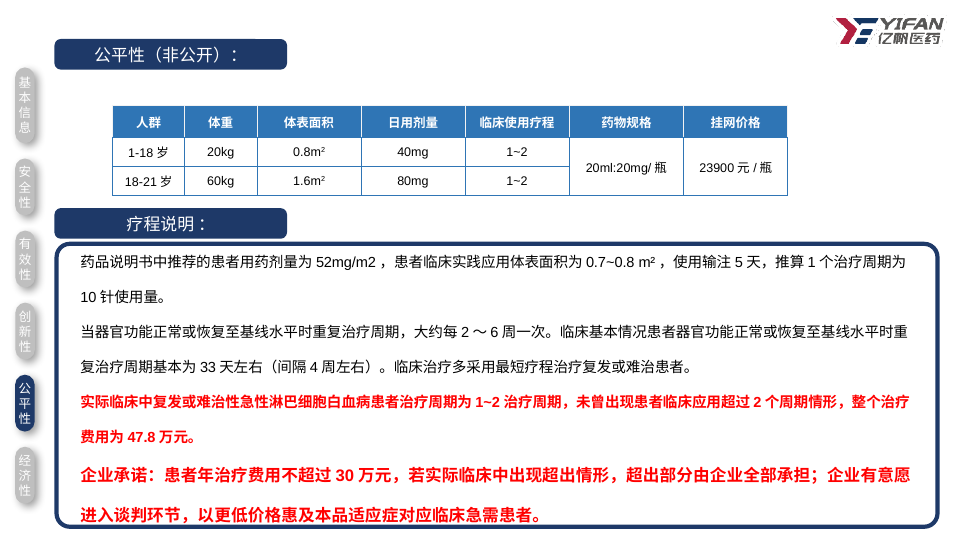

公平性（非公开）：
基本信息
| 人群 | 体重 | 体表面积 | 日用剂量 | 临床使用疗程 | 药物规格 | 挂网价格 |
| --- | --- | --- | --- | --- | --- | --- |
| 1-18岁 | 20kg | 0.8m2 | 40mg | 1~2 | 20ml:20mg/瓶 | 23900元/瓶 |
| 18-21岁 | 60kg | 1.6m2 | 80mg | 1~2 |  |  |
安全性
疗程说明 ：
药品说明书中推荐的患者用药剂量为52mg/m2，患者临床实践应用体表面积为0.7~0.8 m²，使用输注5天，推算1个治疗周期为10针使用量。
当器官功能正常或恢复至基线水平时重复治疗周期，大约每2～6周一次。临床基本情况患者器官功能正常或恢复至基线水平时重复治疗周期基本为33天左右（间隔4周左右）。临床治疗多采用最短疗程治疗复发或难治患者。
实际临床中复发或难治性急性淋巴细胞白血病患者治疗周期为1~2治疗周期，未曾出现患者临床应用超过2个周期情形，整个治疗费用为47.8万元。
企业承诺：患者年治疗费用不超过30万元，若实际临床中出现超出情形，超出部分由企业全部承担；企业有意愿进入谈判环节，以更低价格惠及本品适应症对应临床急需患者。
有效性

创新性
公平性
经济性